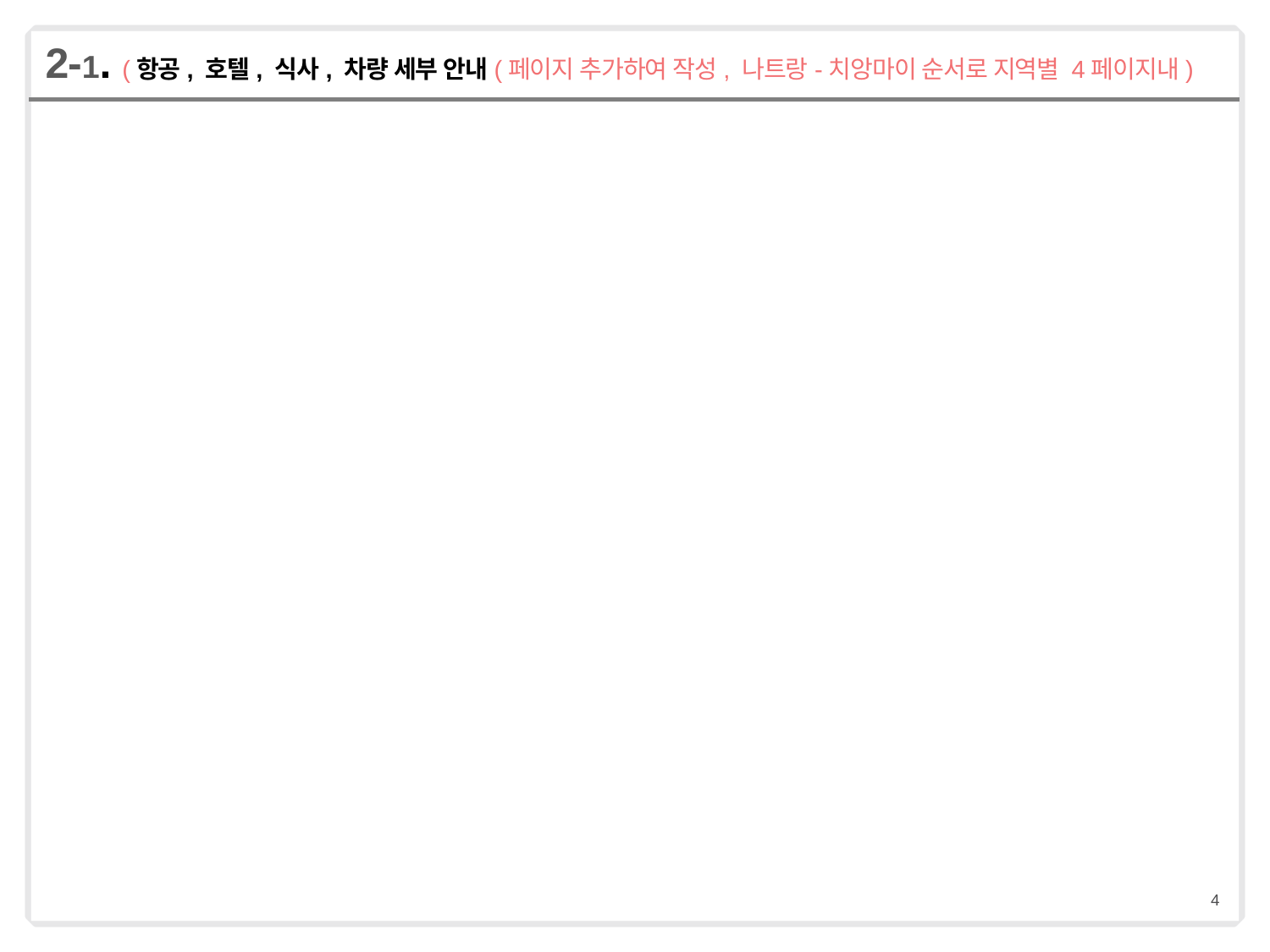

# 2-1. (항공, 호텔, 식사, 차량 세부 안내(페이지 추가하여 작성, 나트랑-치앙마이 순서로 지역별 4페이지내)